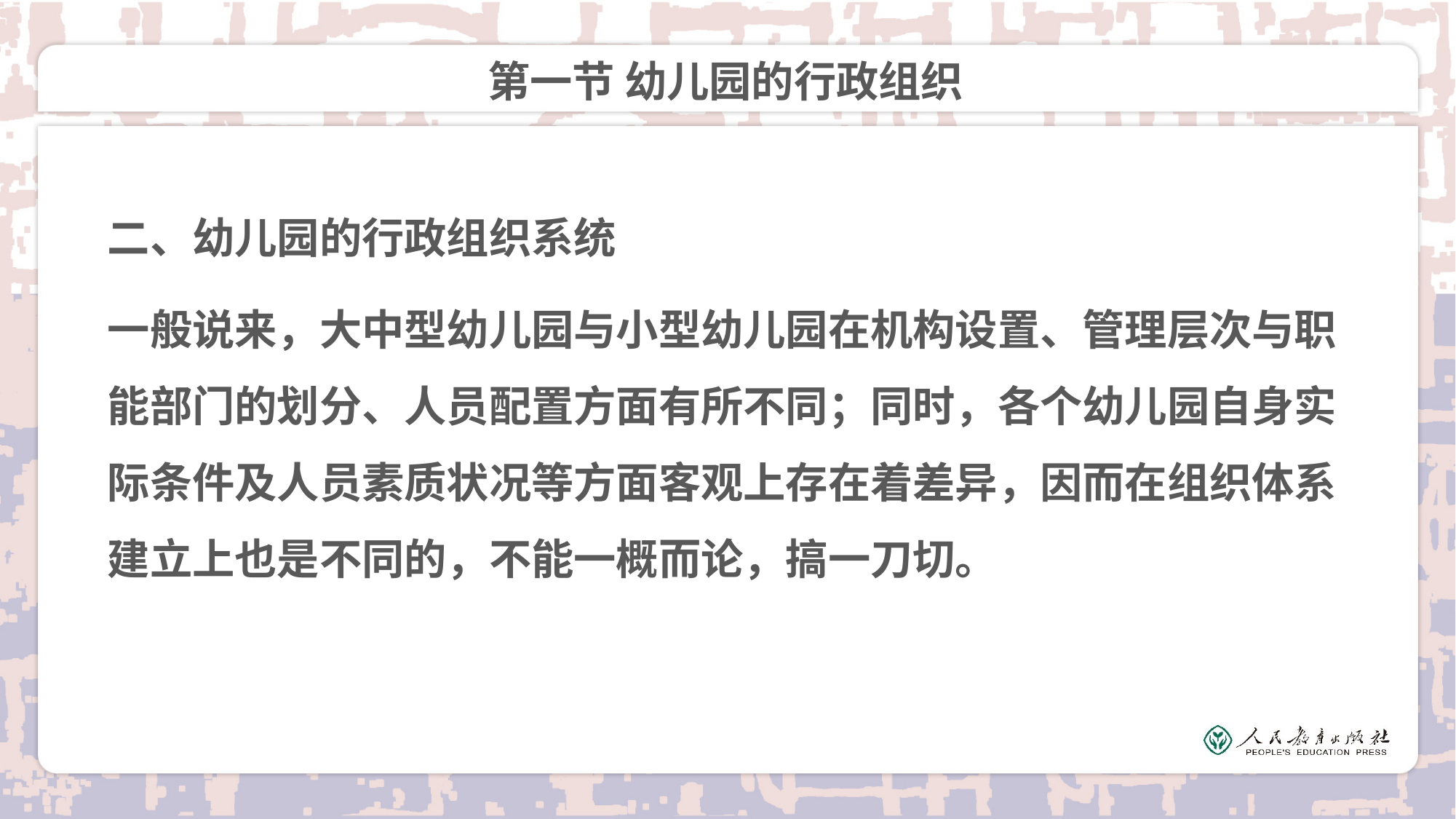

# 第一节 幼儿园的行政组织
二、幼儿园的行政组织系统
一般说来，大中型幼儿园与小型幼儿园在机构设置、管理层次与职能部门的划分、人员配置方面有所不同；同时，各个幼儿园自身实际条件及人员素质状况等方面客观上存在着差异，因而在组织体系建立上也是不同的，不能一概而论，搞一刀切。